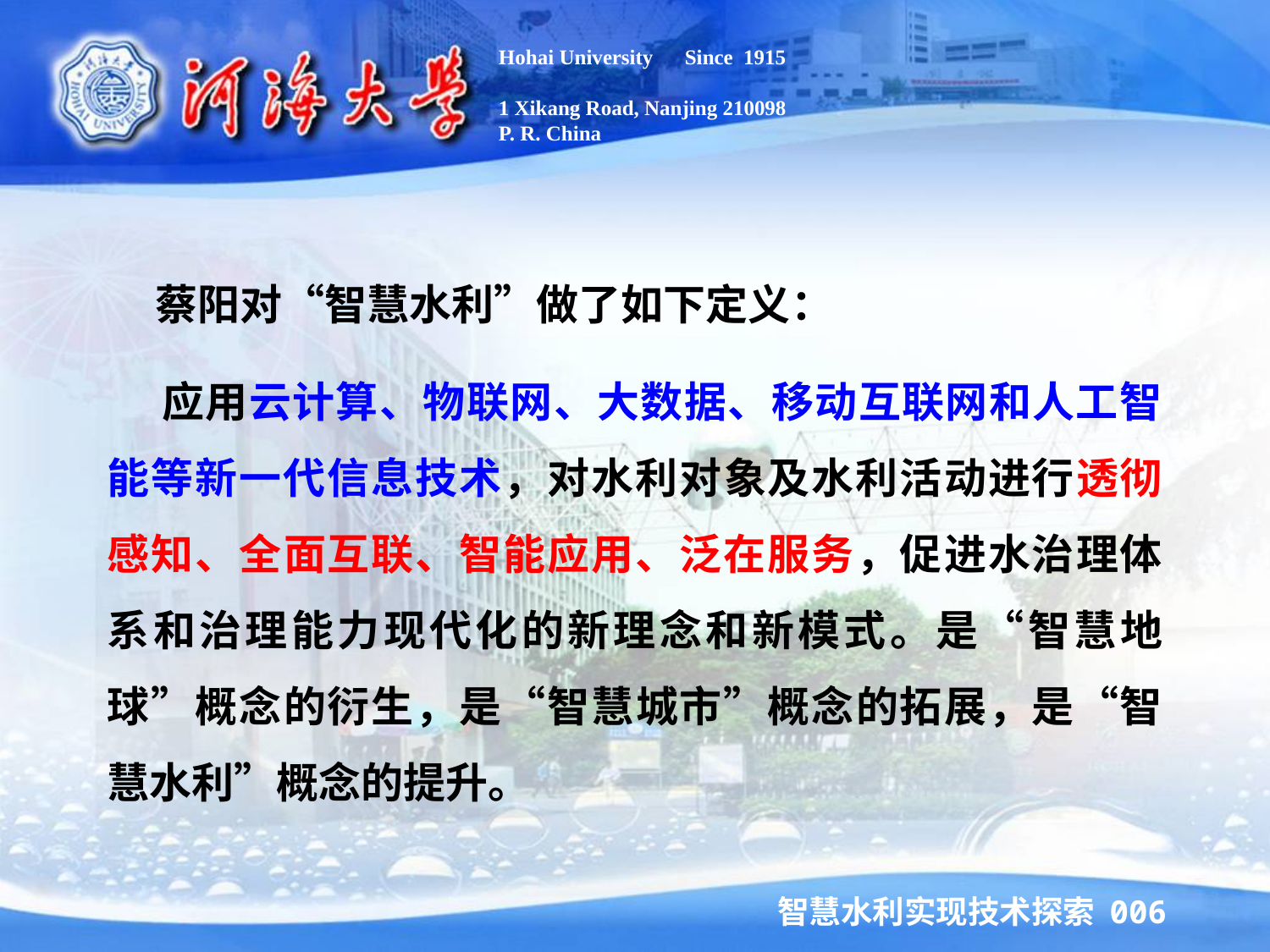

Hohai University      Since  1915
1 Xikang Road, Nanjing 210098
P. R. China
    蔡阳对“智慧水利”做了如下定义：
    应用云计算、物联网、大数据、移动互联网和人工智能等新一代信息技术，对水利对象及水利活动进行透彻感知、全面互联、智能应用、泛在服务，促进水治理体系和治理能力现代化的新理念和新模式。是“智慧地球”概念的衍生，是“智慧城市”概念的拓展，是“智慧水利”概念的提升。
智慧水利实现技术探索 006